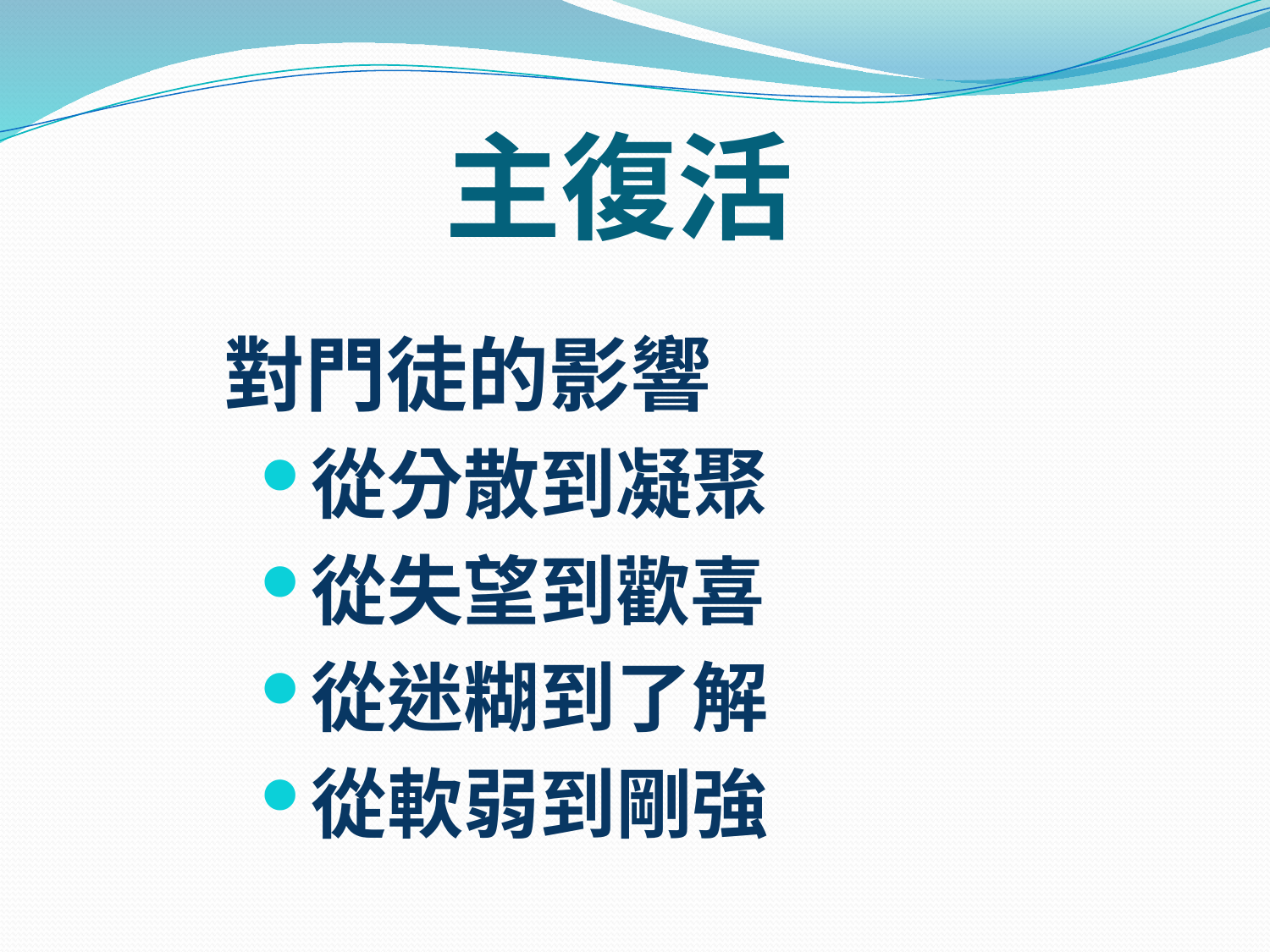

# 主復活
對門徒的影響
從分散到凝聚
從失望到歡喜
從迷糊到了解
從軟弱到剛強